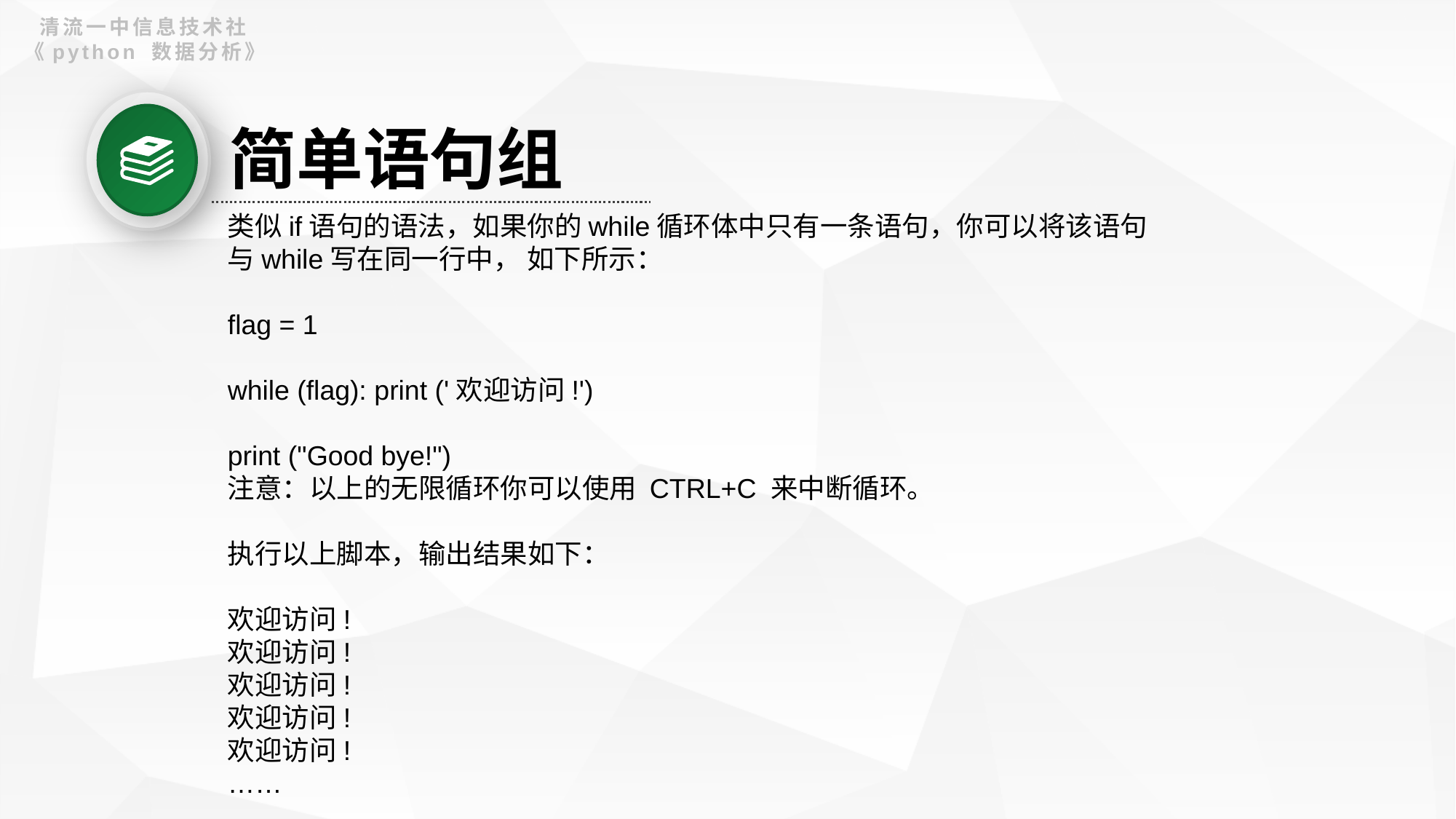

清流一中信息技术社《python 数据分析》
简单语句组
类似if语句的语法，如果你的while循环体中只有一条语句，你可以将该语句与while写在同一行中， 如下所示：

flag = 1

while (flag): print ('欢迎访问!')

print ("Good bye!")
注意：以上的无限循环你可以使用 CTRL+C 来中断循环。

执行以上脚本，输出结果如下：

欢迎访问!
欢迎访问!
欢迎访问!
欢迎访问!
欢迎访问!
……